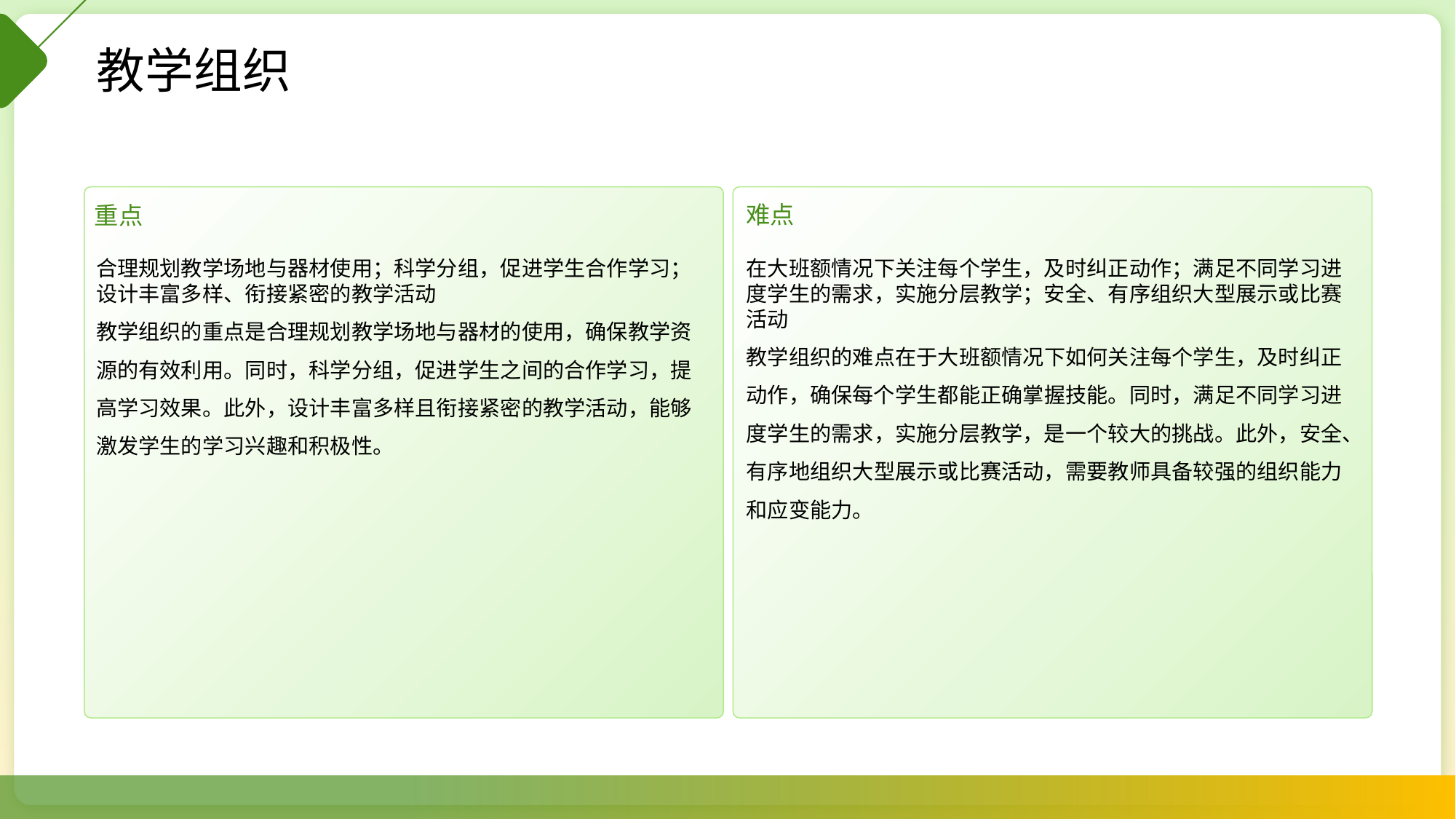

教学组织

重点

难点
合理规划教学场地与器材使用；科学分组，促进学生合作学习；设计丰富多样、衔接紧密的教学活动
教学组织的重点是合理规划教学场地与器材的使用，确保教学资源的有效利用。同时，科学分组，促进学生之间的合作学习，提高学习效果。此外，设计丰富多样且衔接紧密的教学活动，能够激发学生的学习兴趣和积极性。
在大班额情况下关注每个学生，及时纠正动作；满足不同学习进度学生的需求，实施分层教学；安全、有序组织大型展示或比赛活动
教学组织的难点在于大班额情况下如何关注每个学生，及时纠正动作，确保每个学生都能正确掌握技能。同时，满足不同学习进度学生的需求，实施分层教学，是一个较大的挑战。此外，安全、有序地组织大型展示或比赛活动，需要教师具备较强的组织能力和应变能力。